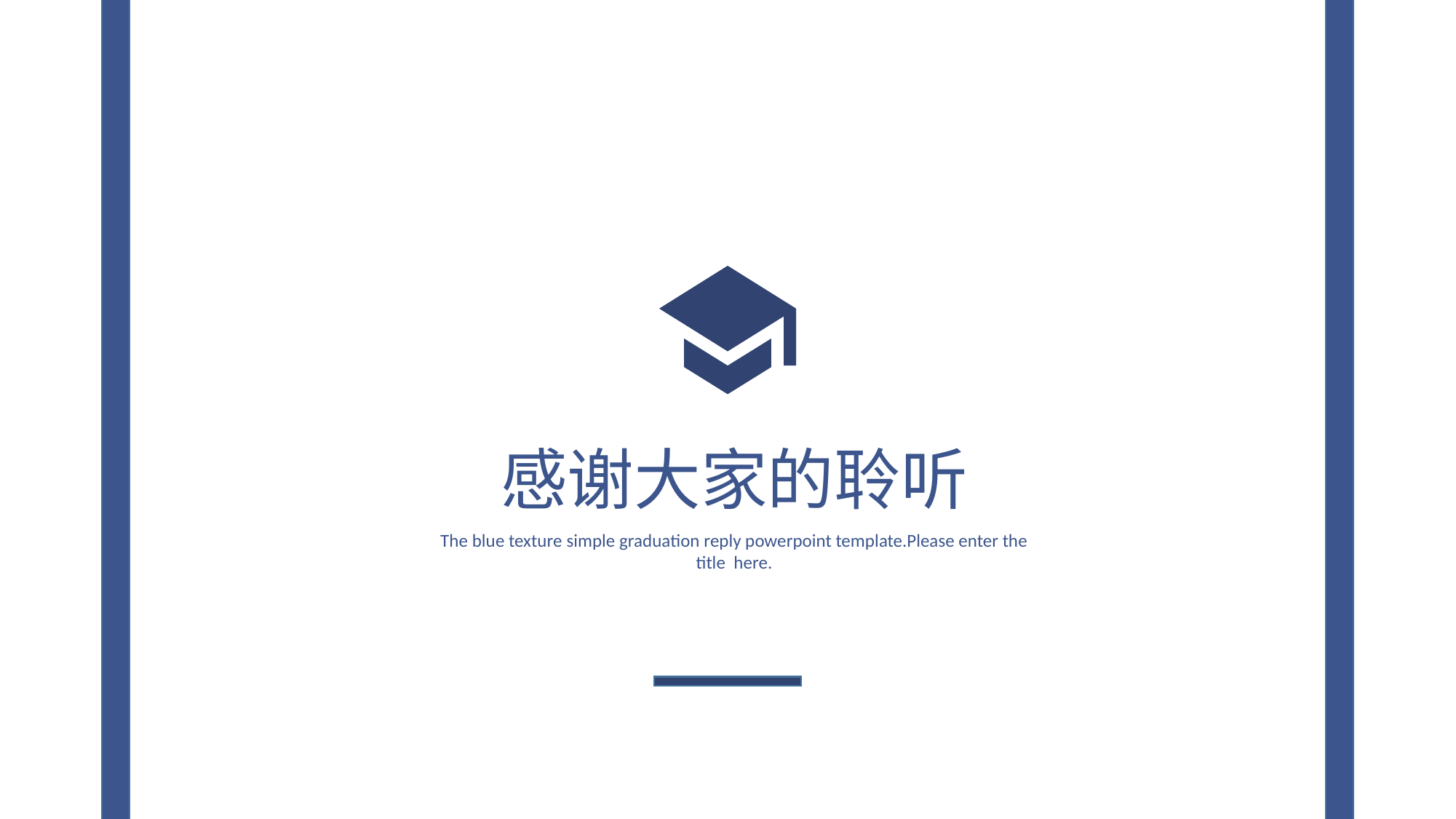

感谢大家的聆听
The blue texture simple graduation reply powerpoint template.Please enter the title  here.